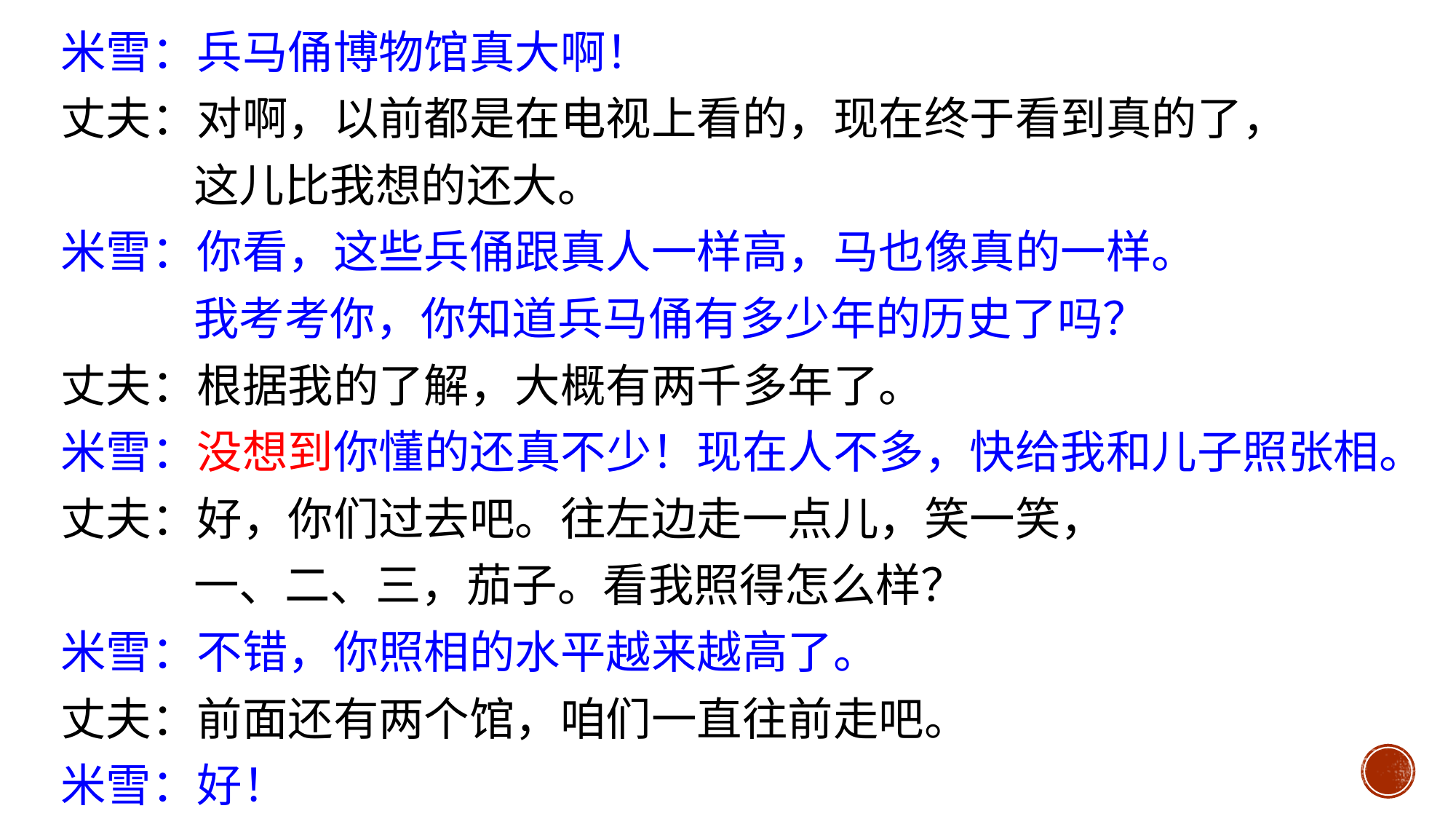

米雪：兵马俑博物馆真大啊！
丈夫：对啊，以前都是在电视上看的，现在终于看到真的了，
            这儿比我想的还大。
米雪：你看，这些兵俑跟真人一样高，马也像真的一样。
            我考考你，你知道兵马俑有多少年的历史了吗？
丈夫：根据我的了解，大概有两千多年了。
米雪：没想到你懂的还真不少！现在人不多，快给我和儿子照张相。
丈夫：好，你们过去吧。往左边走一点儿，笑一笑，
            一、二、三，茄子。看我照得怎么样？
米雪：不错，你照相的水平越来越高了。
丈夫：前面还有两个馆，咱们一直往前走吧。
米雪：好！